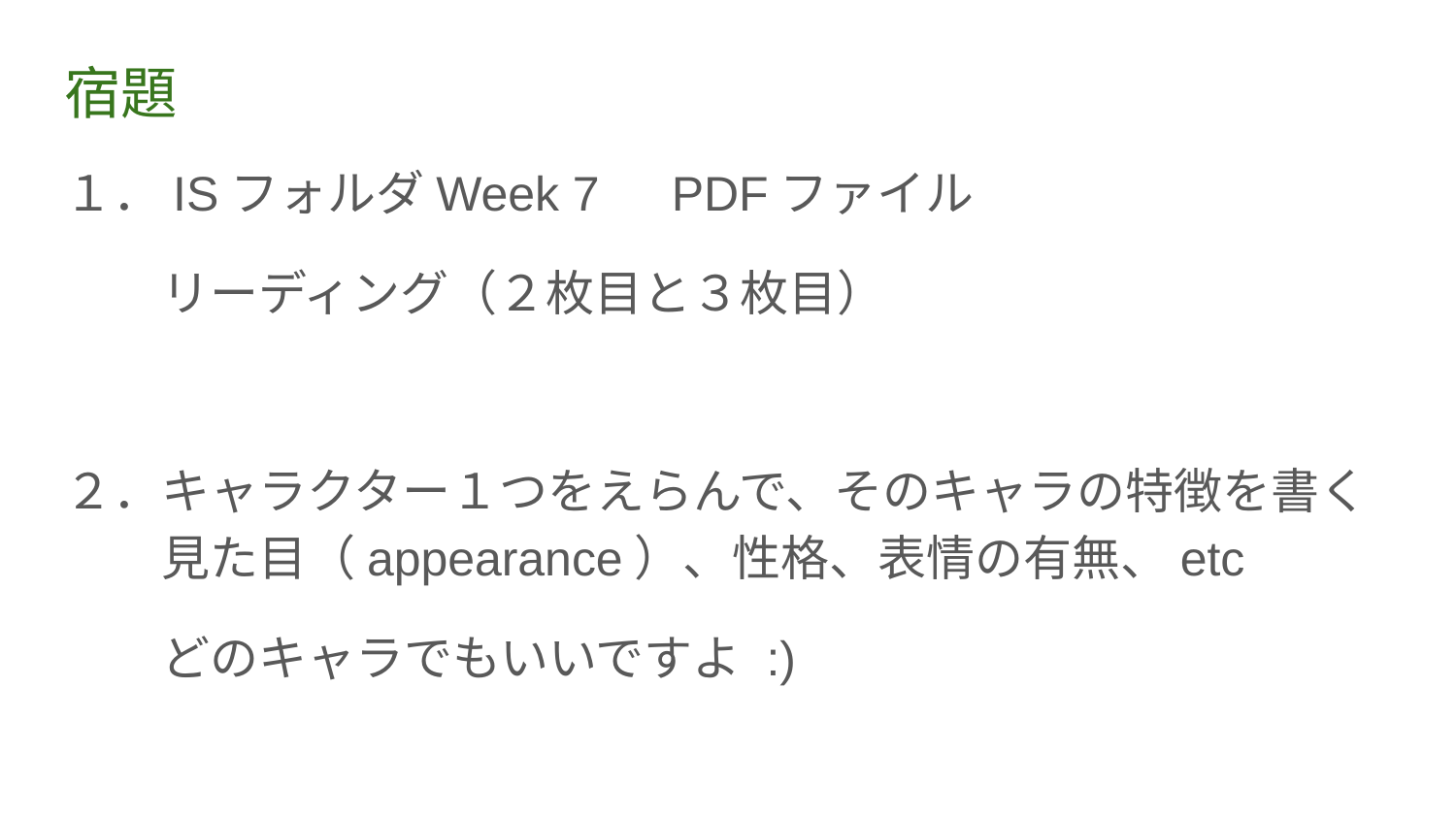

# 宿題
１．ISフォルダWeek 7　PDFファイル
　　リーディング（２枚目と３枚目）

２．キャラクター１つをえらんで、そのキャラの特徴を書く　　見た目（appearance）、性格、表情の有無、etc
　　どのキャラでもいいですよ :)